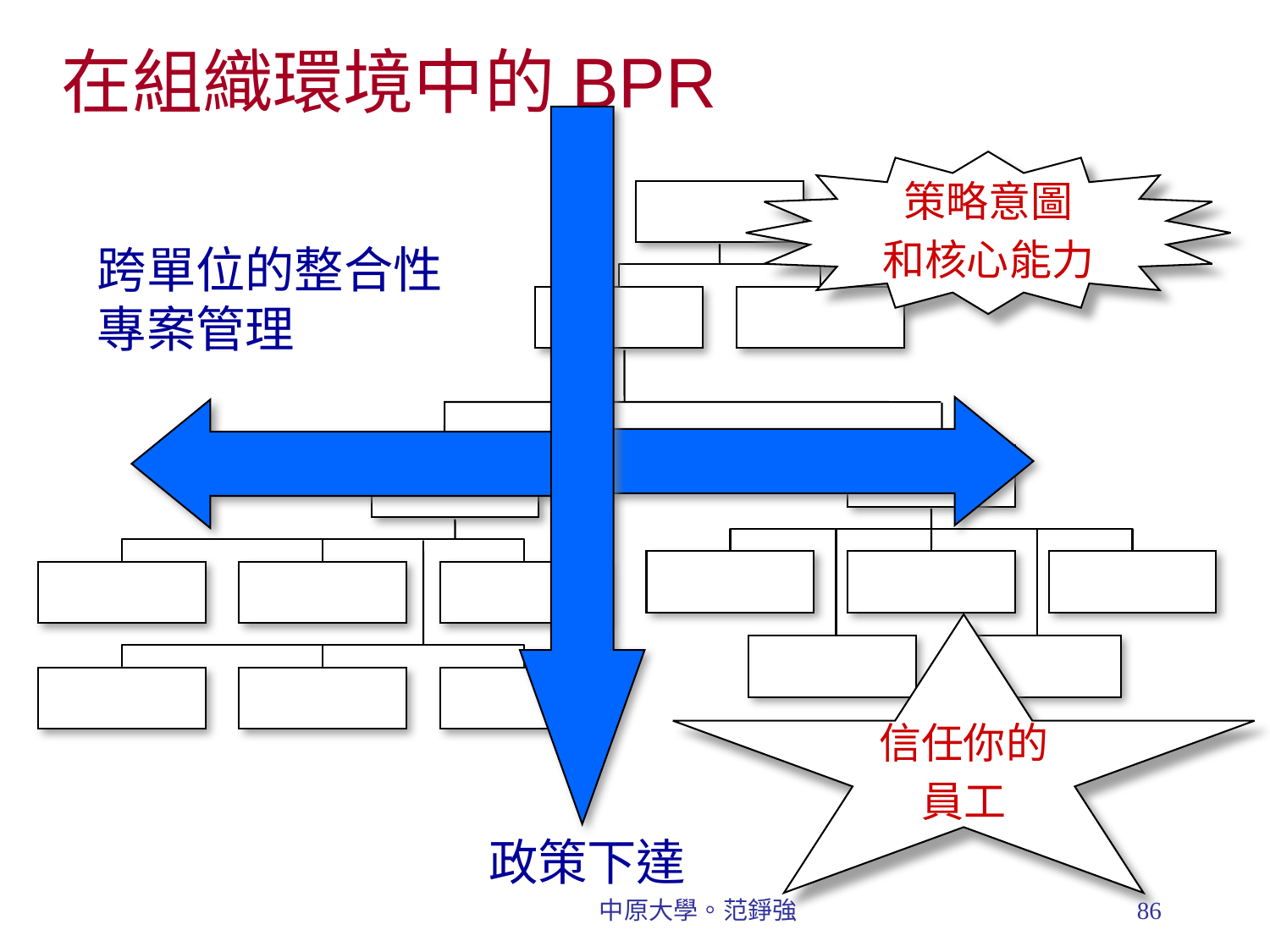

# 在組織環境中的BPR
策略意圖
和核心能力

跨單位的整合性
專案管理

信任你的
員工

政策下達
中原大學。范錚強
86